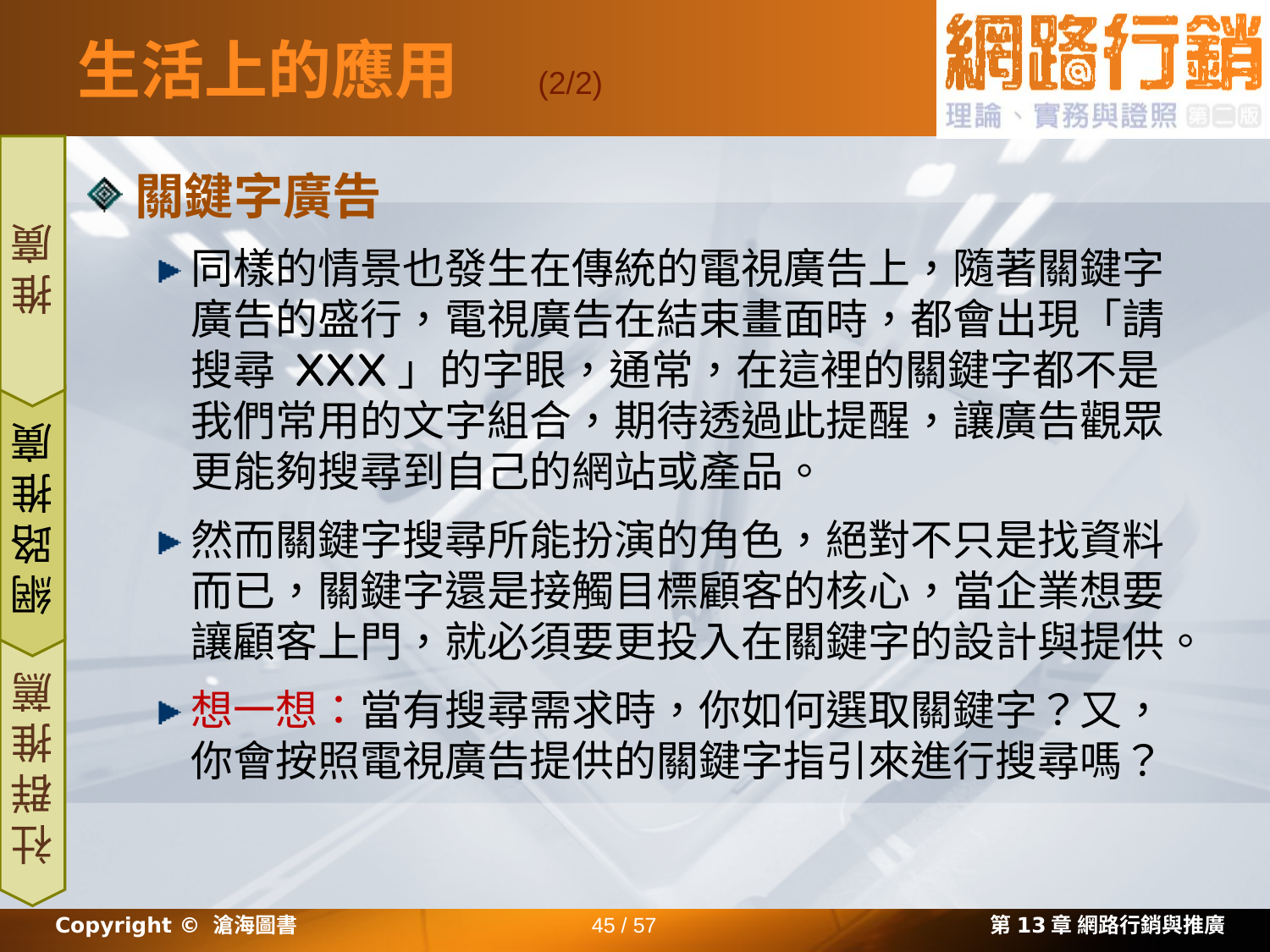

# 生活上的應用
(2/2)
關鍵字廣告
同樣的情景也發生在傳統的電視廣告上，隨著關鍵字廣告的盛行，電視廣告在結束畫面時，都會出現「請搜尋 XXX」的字眼，通常，在這裡的關鍵字都不是我們常用的文字組合，期待透過此提醒，讓廣告觀眾更能夠搜尋到自己的網站或產品。
然而關鍵字搜尋所能扮演的角色，絕對不只是找資料而已，關鍵字還是接觸目標顧客的核心，當企業想要讓顧客上門，就必須要更投入在關鍵字的設計與提供。
想一想：當有搜尋需求時，你如何選取關鍵字？又，你會按照電視廣告提供的關鍵字指引來進行搜尋嗎？
推廣
網路推廣
社群推薦
Copyright © 滄海圖書
45 / 57
第13章 網路行銷與推廣